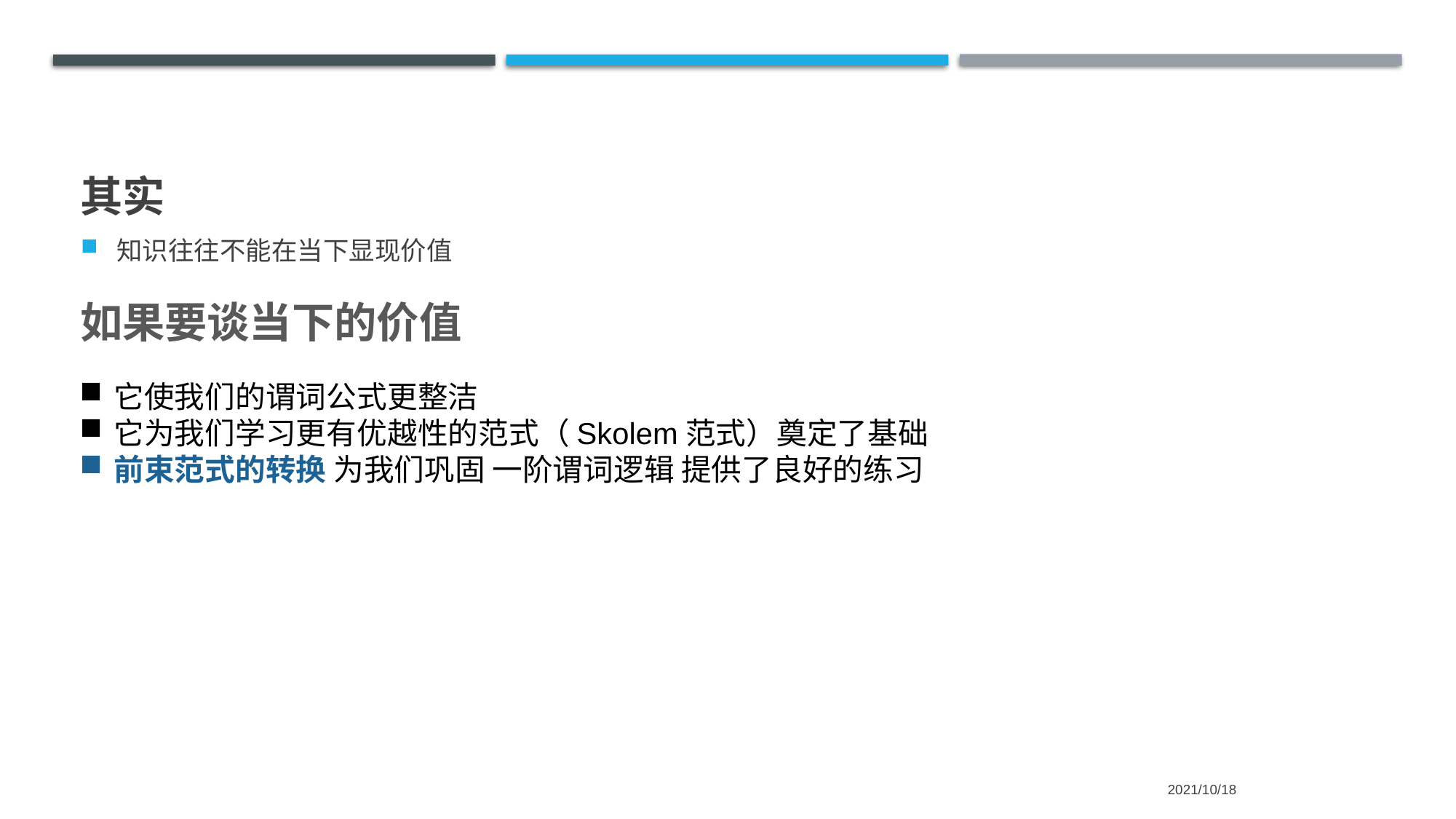

# 其实
知识往往不能在当下显现价值
如果要谈当下的价值
它使我们的谓词公式更整洁
它为我们学习更有优越性的范式（Skolem范式）奠定了基础
前束范式的转换 为我们巩固 一阶谓词逻辑 提供了良好的练习
2021/10/18